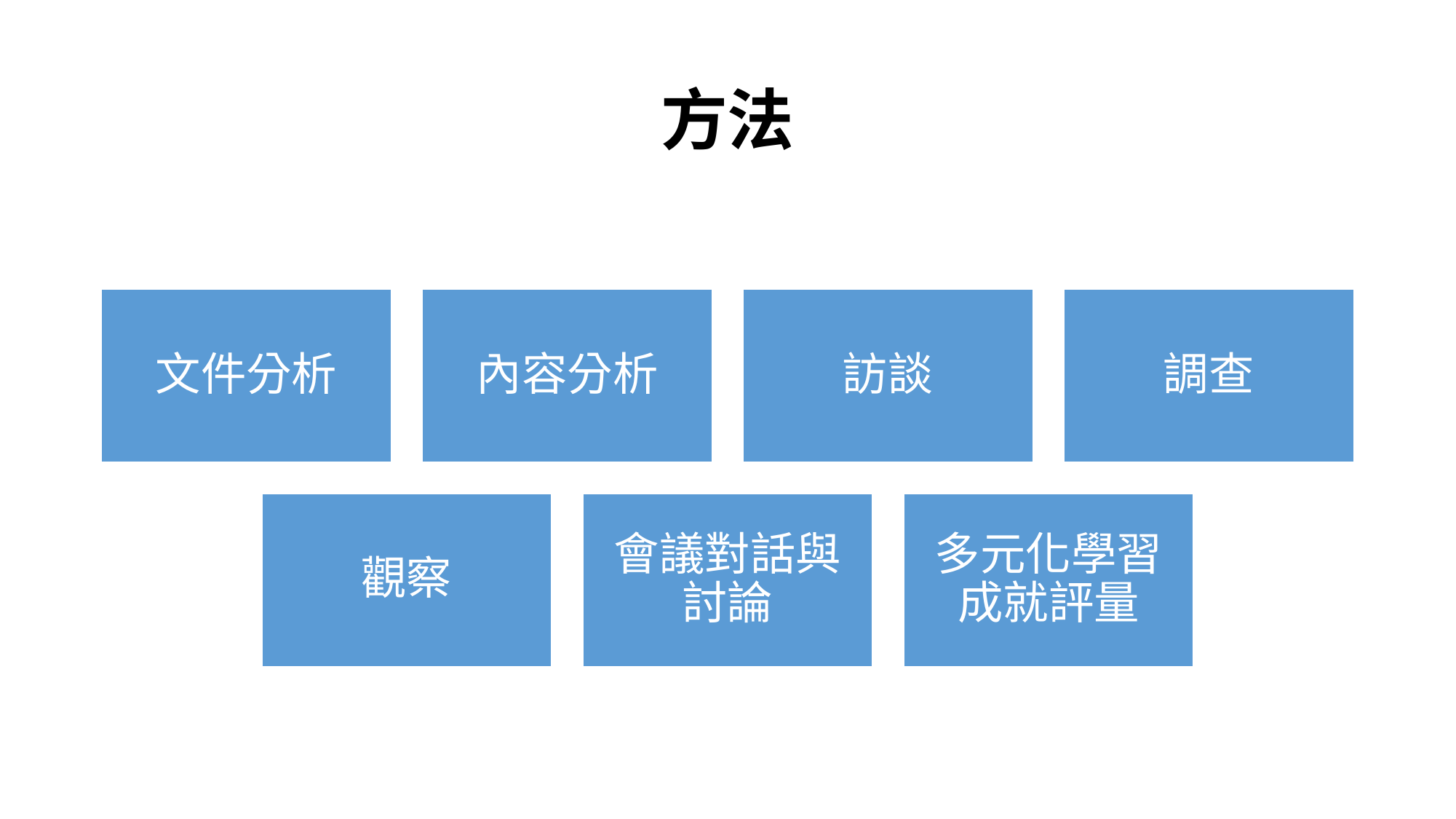

# 方法
文件分析
內容分析
訪談
調查
觀察
會議對話與討論
多元化學習成就評量